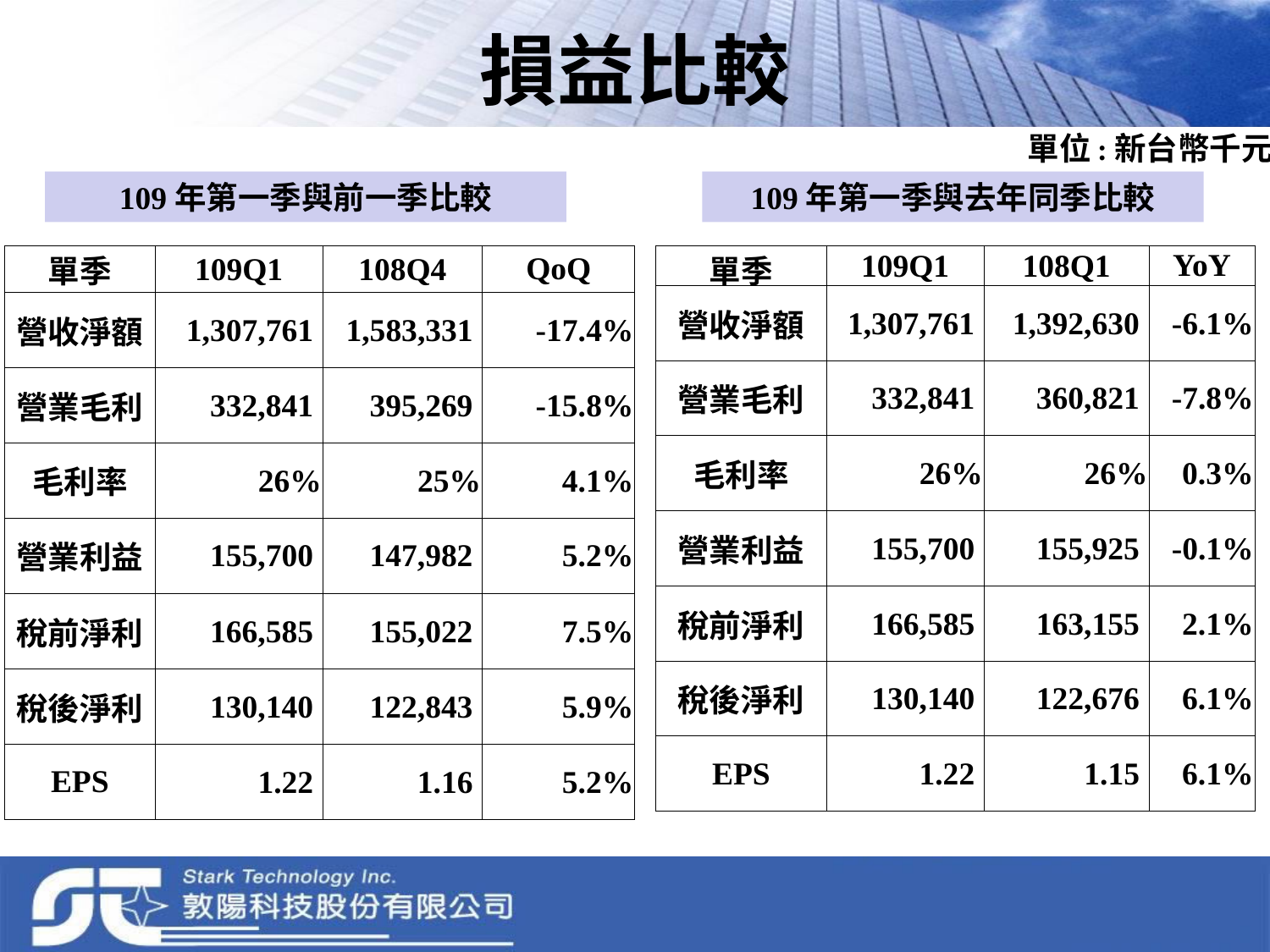

# 損益比較
單位:新台幣千元
109年第一季與前一季比較
109年第一季與去年同季比較
| 單季 | 109Q1 | 108Q4 | QoQ |
| --- | --- | --- | --- |
| 營收淨額 | 1,307,761 | 1,583,331 | -17.4% |
| 營業毛利 | 332,841 | 395,269 | -15.8% |
| 毛利率 | 26% | 25% | 4.1% |
| 營業利益 | 155,700 | 147,982 | 5.2% |
| 稅前淨利 | 166,585 | 155,022 | 7.5% |
| 稅後淨利 | 130,140 | 122,843 | 5.9% |
| EPS | 1.22 | 1.16 | 5.2% |
| 單季 | 109Q1 | 108Q1 | YoY |
| --- | --- | --- | --- |
| 營收淨額 | 1,307,761 | 1,392,630 | -6.1% |
| 營業毛利 | 332,841 | 360,821 | -7.8% |
| 毛利率 | 26% | 26% | 0.3% |
| 營業利益 | 155,700 | 155,925 | -0.1% |
| 稅前淨利 | 166,585 | 163,155 | 2.1% |
| 稅後淨利 | 130,140 | 122,676 | 6.1% |
| EPS | 1.22 | 1.15 | 6.1% |